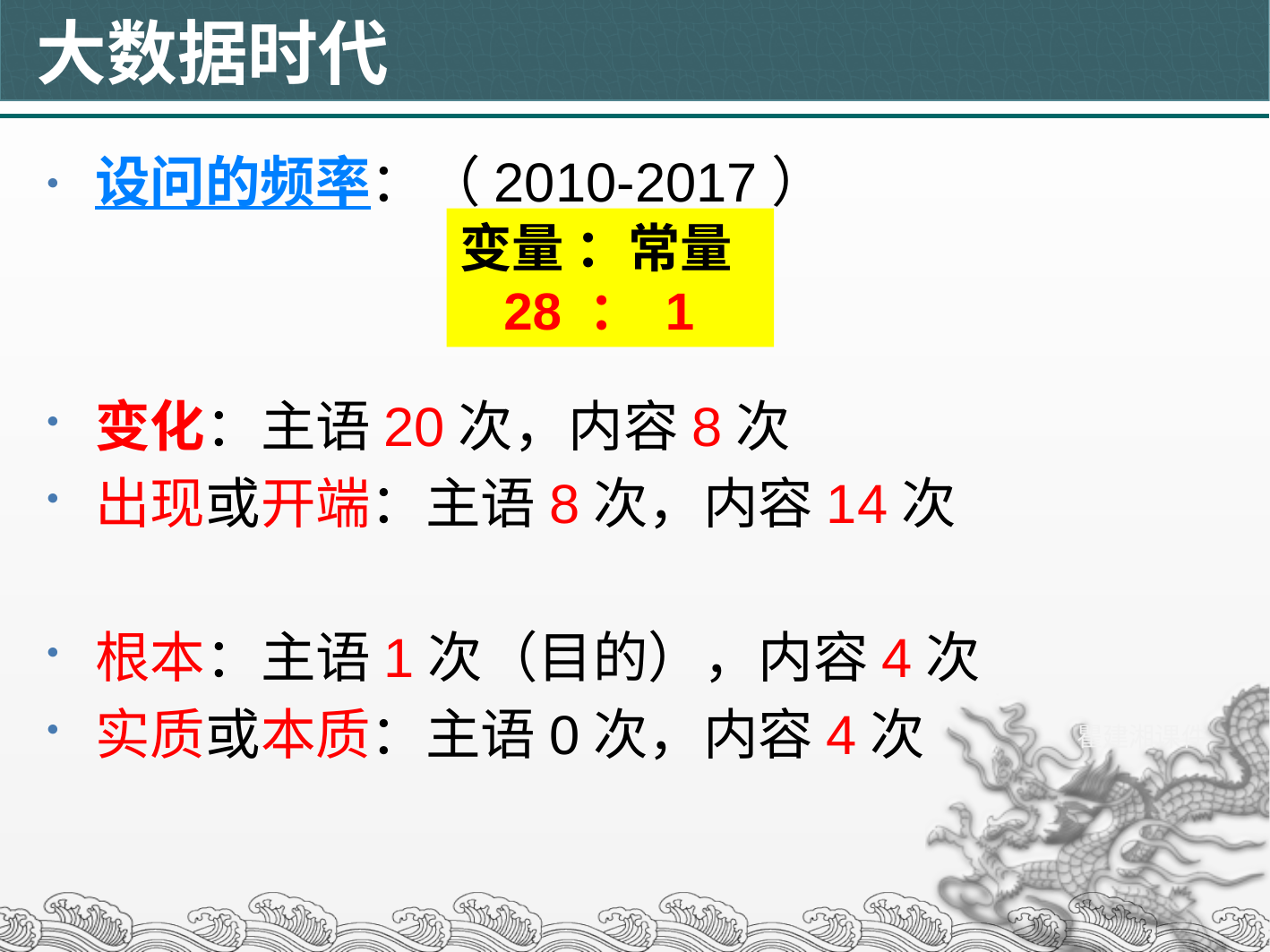

# 大数据时代
设问的频率：（2010-2017）

变化：主语20次，内容8次
出现或开端：主语8次，内容14次

根本：主语1次（目的），内容4次
实质或本质：主语0次，内容4次

变量 ：常量
   28 ： 1